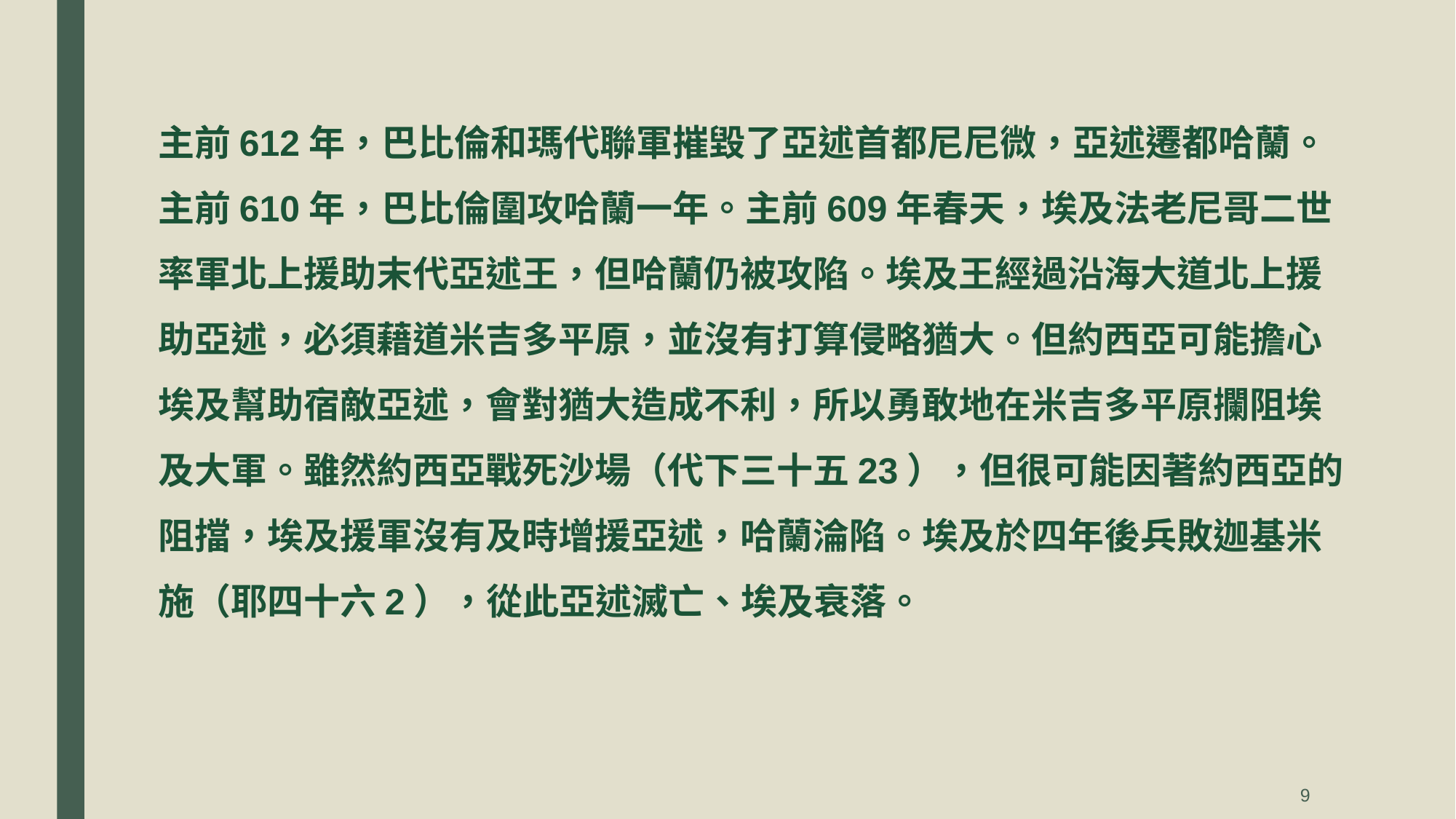

主前612年，巴比倫和瑪代聯軍摧毀了亞述首都尼尼微，亞述遷都哈蘭。主前610年，巴比倫圍攻哈蘭一年。主前609年春天，埃及法老尼哥二世率軍北上援助末代亞述王，但哈蘭仍被攻陷。埃及王經過沿海大道北上援助亞述，必須藉道米吉多平原，並沒有打算侵略猶大。但約西亞可能擔心埃及幫助宿敵亞述，會對猶大造成不利，所以勇敢地在米吉多平原攔阻埃及大軍。雖然約西亞戰死沙場（代下三十五23），但很可能因著約西亞的阻擋，埃及援軍沒有及時增援亞述，哈蘭淪陷。埃及於四年後兵敗迦基米施（耶四十六2），從此亞述滅亡、埃及衰落。
9